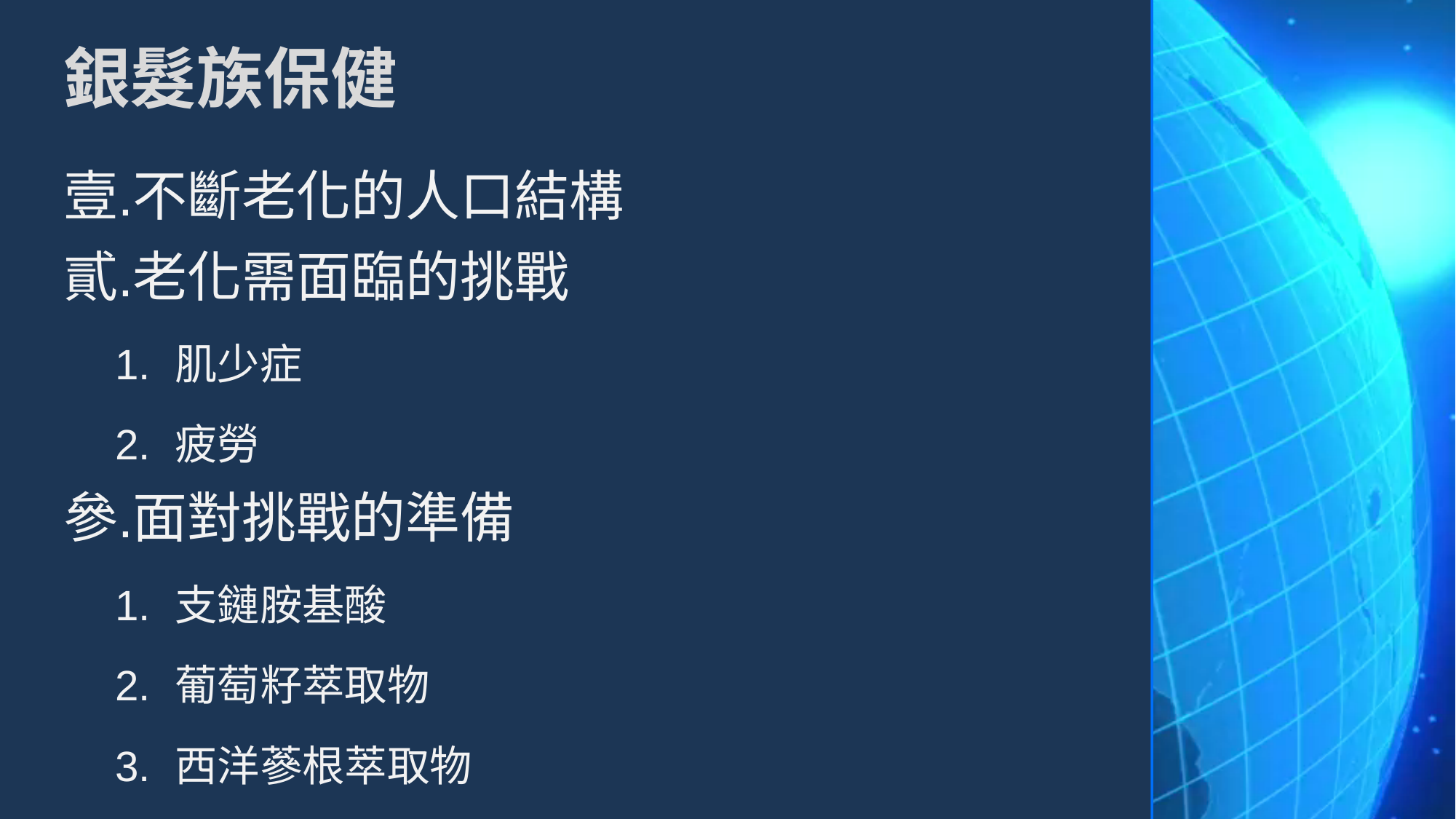

# 銀髮族保健
不斷老化的人口結構
老化需面臨的挑戰
肌少症
疲勞
面對挑戰的準備
支鏈胺基酸
葡萄籽萃取物
西洋蔘根萃取物